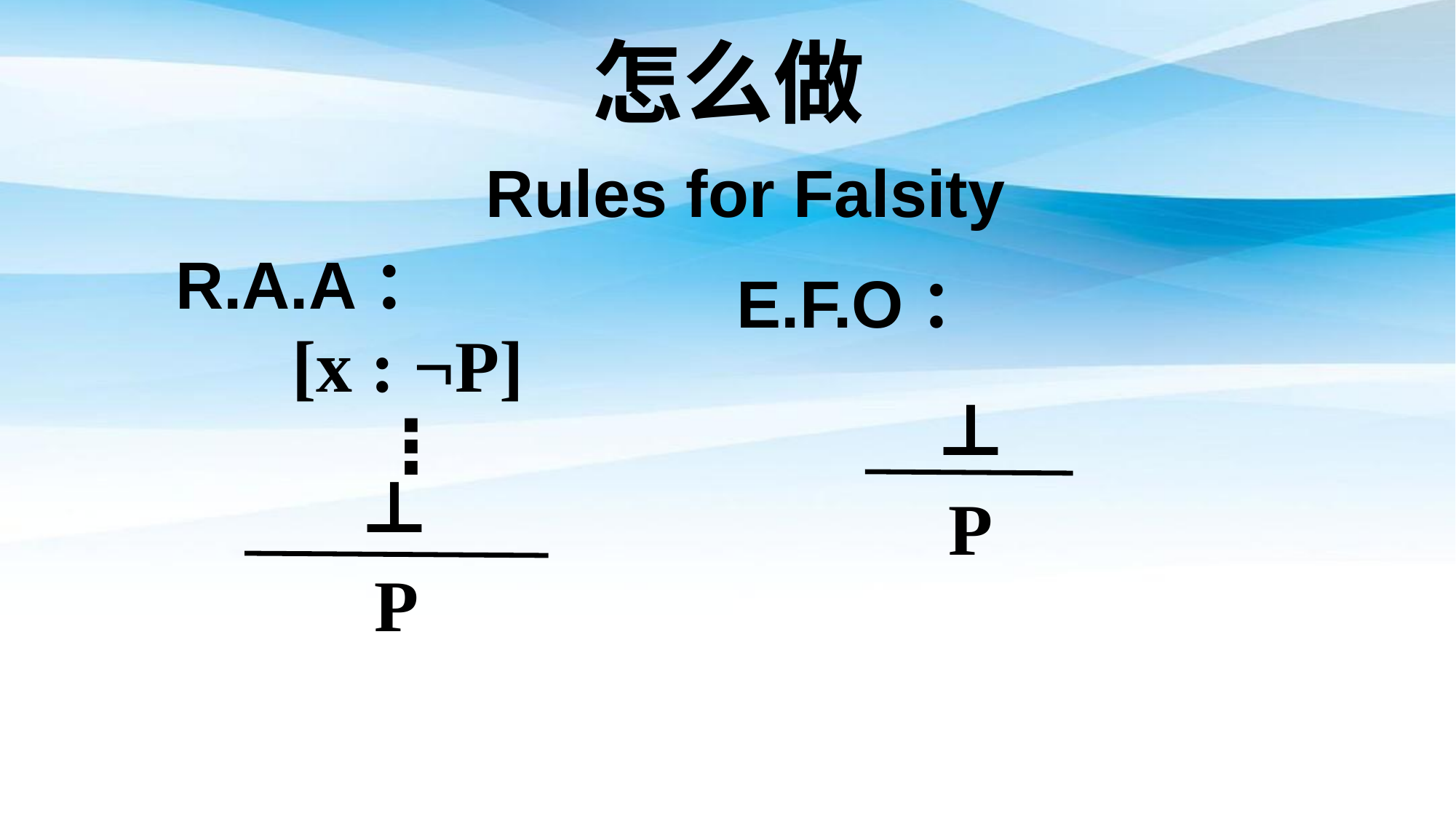

怎么做
# Rules for Falsity
R.A.A：
E.F.O：
[x : ¬P]
⊥
⋮
⊥
P
P